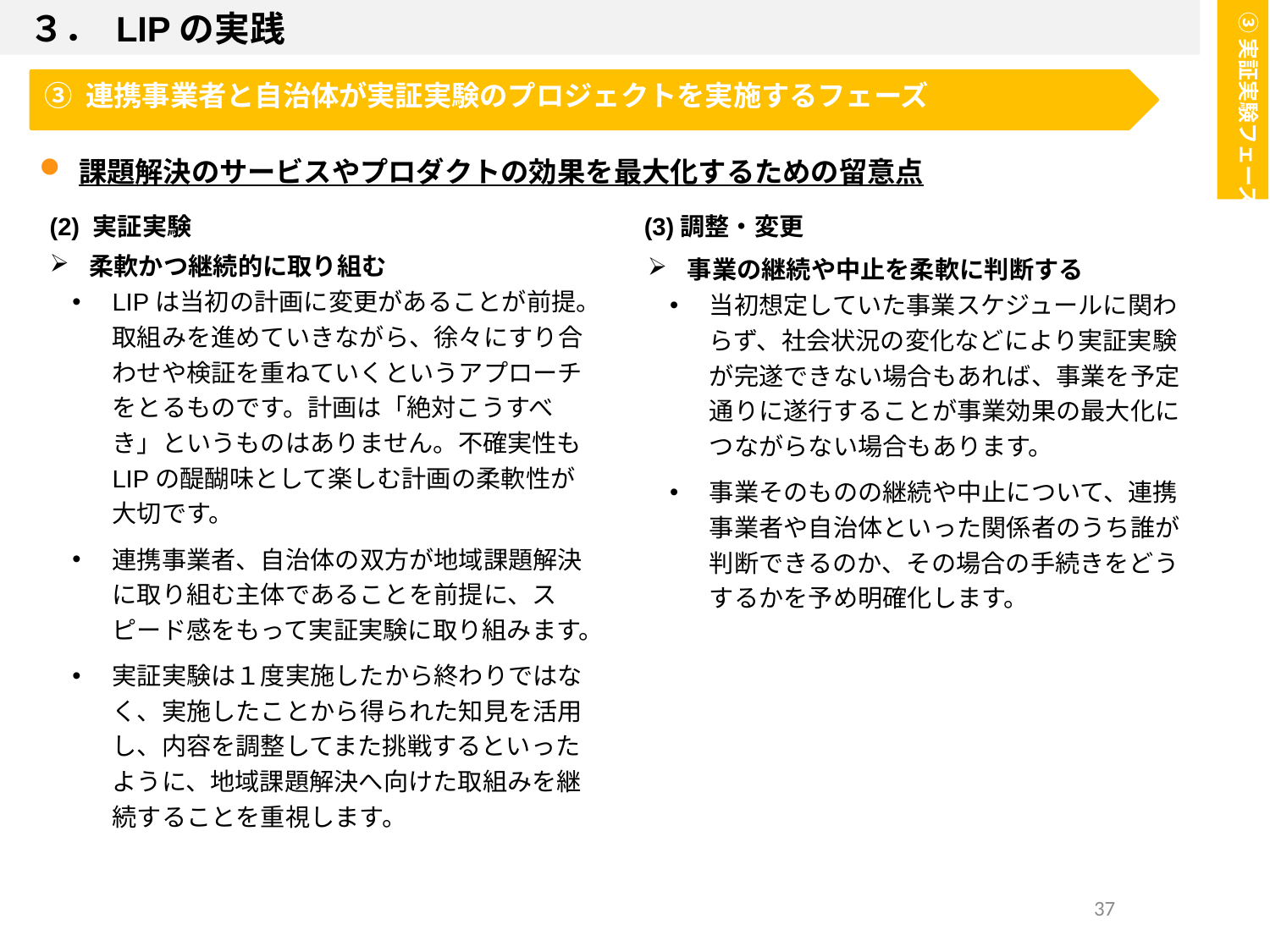

３． LIPの実践
③実証実験フェーズ
３.LIPの実践
③ 連携事業者と自治体が実証実験のプロジェクトを実施するフェーズ
課題解決のサービスやプロダクトの効果を最大化するための留意点
(2) 実証実験
(3)調整・変更
柔軟かつ継続的に取り組む
LIPは当初の計画に変更があることが前提。取組みを進めていきながら、徐々にすり合わせや検証を重ねていくというアプローチをとるものです。計画は「絶対こうすべき」というものはありません。不確実性もLIPの醍醐味として楽しむ計画の柔軟性が大切です。
連携事業者、自治体の双方が地域課題解決に取り組む主体であることを前提に、スピード感をもって実証実験に取り組みます。
実証実験は１度実施したから終わりではなく、実施したことから得られた知見を活用し、内容を調整してまた挑戦するといったように、地域課題解決へ向けた取組みを継続することを重視します。
事業の継続や中止を柔軟に判断する
当初想定していた事業スケジュールに関わらず、社会状況の変化などにより実証実験が完遂できない場合もあれば、事業を予定通りに遂行することが事業効果の最大化につながらない場合もあります。
事業そのものの継続や中止について、連携事業者や自治体といった関係者のうち誰が判断できるのか、その場合の手続きをどうするかを予め明確化します。
37